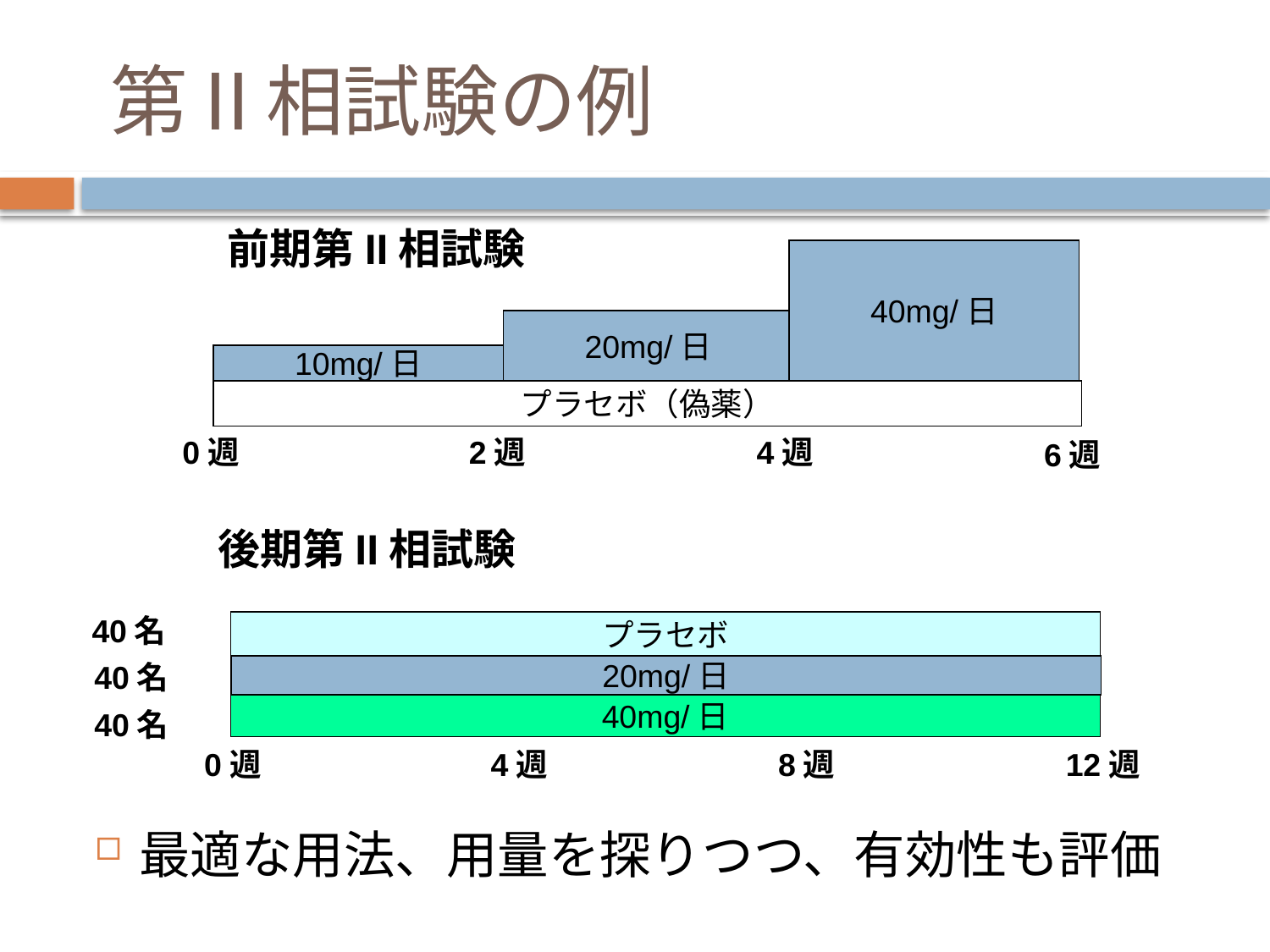

# 第Ⅱ相試験の例
前期第II相試験
40mg/日
20mg/日
10mg/日
プラセボ（偽薬）
2週
4週
0週
6週
後期第II相試験
40名
プラセボ
40名
20mg/日
40mg/日
40名
4週
8週
12週
0週
最適な用法、用量を探りつつ、有効性も評価